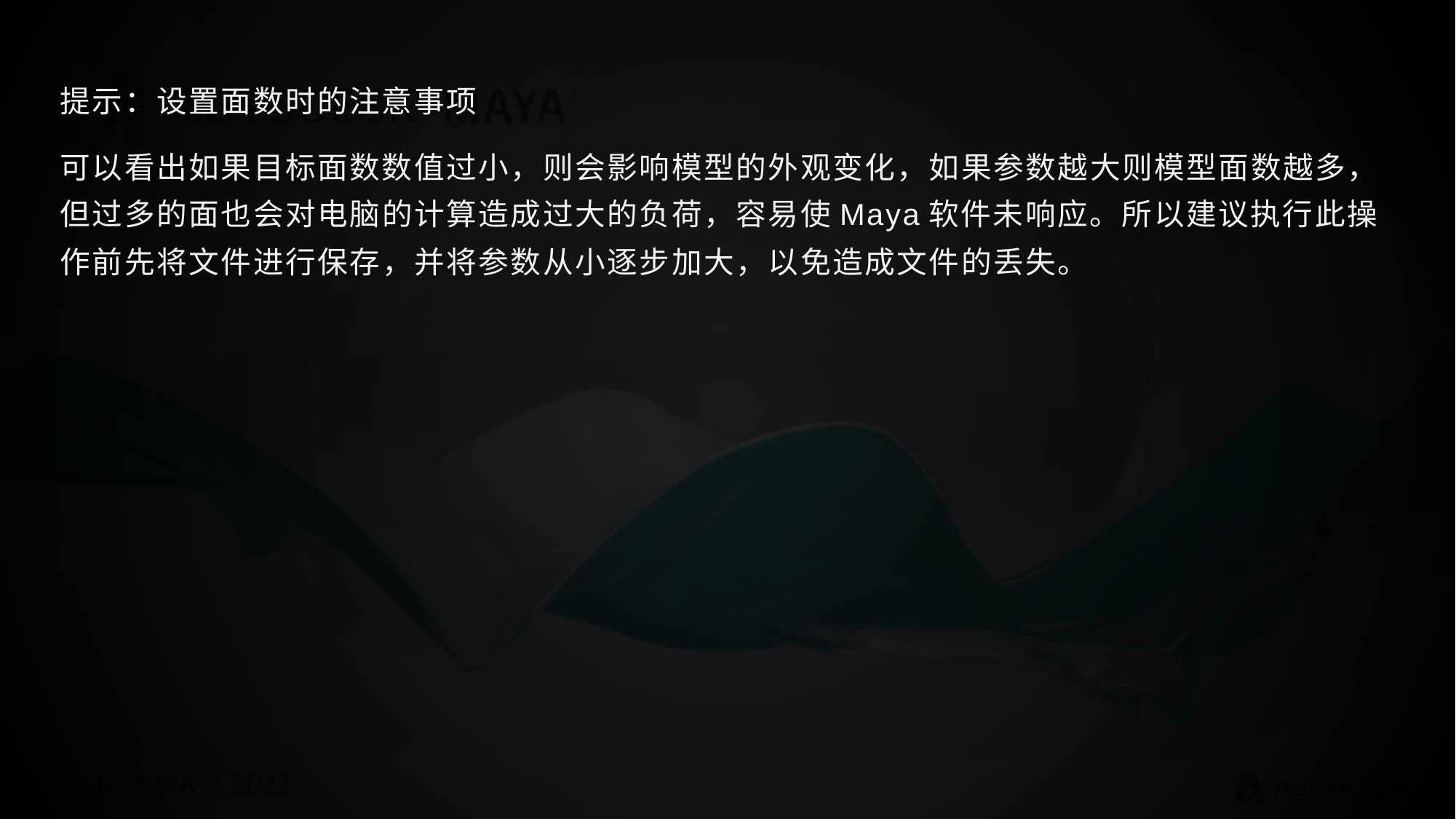

提示：设置面数时的注意事项
可以看出如果目标面数数值过小，则会影响模型的外观变化，如果参数越大则模型面数越多，但过多的面也会对电脑的计算造成过大的负荷，容易使Maya软件未响应。所以建议执行此操作前先将文件进行保存，并将参数从小逐步加大，以免造成文件的丢失。